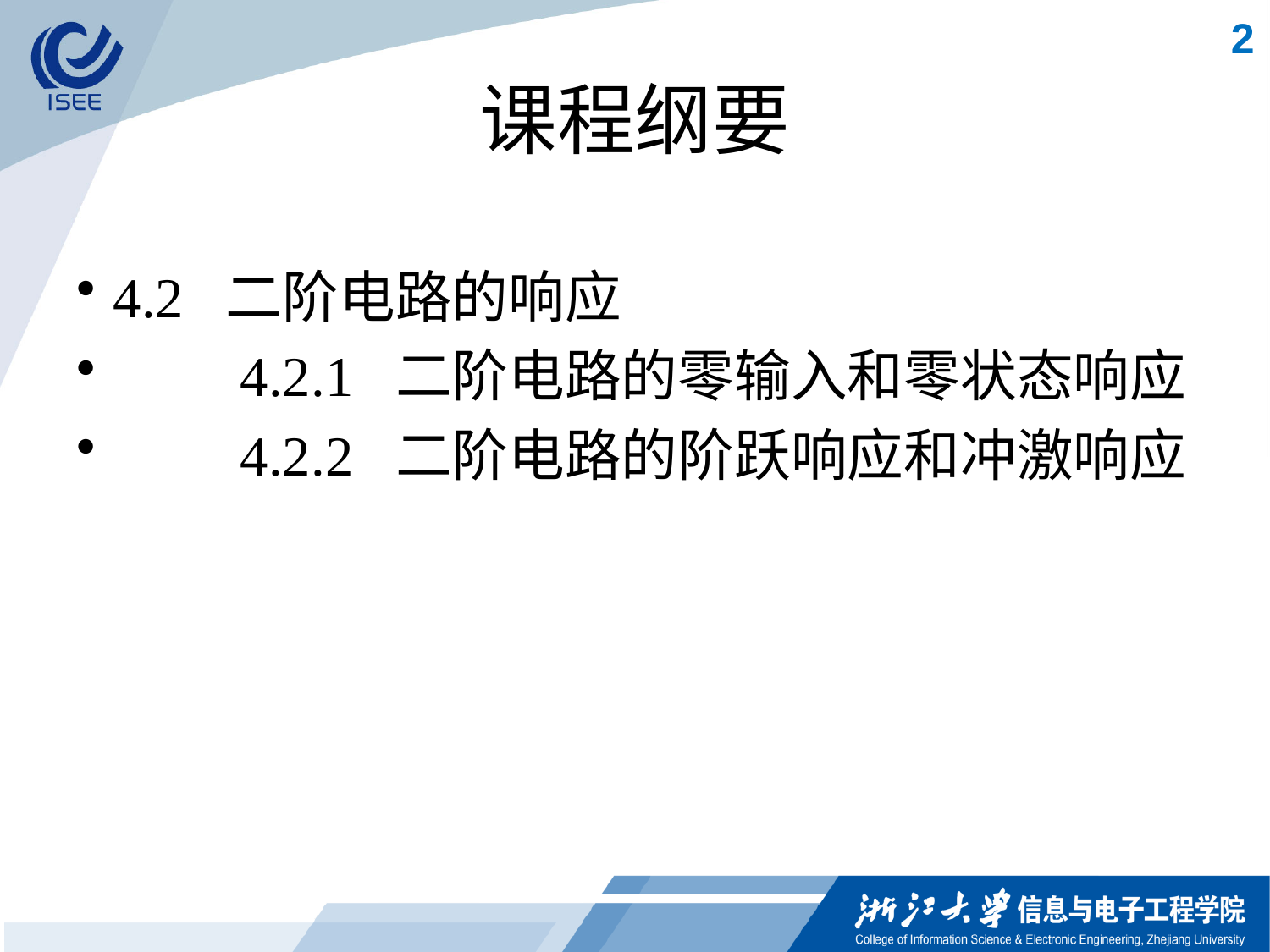

2
# 课程纲要

4.2  二阶电路的响应
	4.2.1  二阶电路的零输入和零状态响应
	4.2.2  二阶电路的阶跃响应和冲激响应